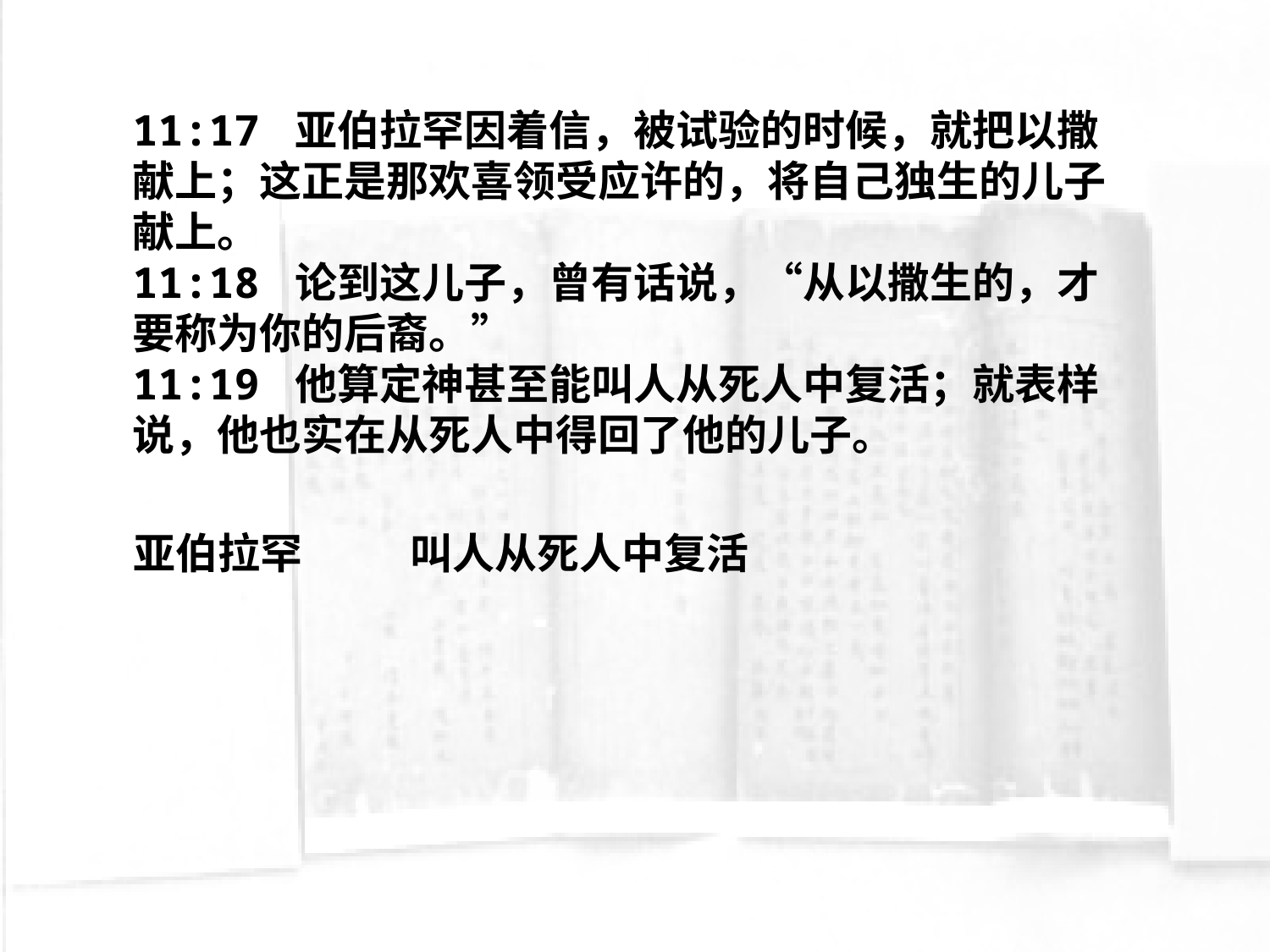

11:17 亚伯拉罕因着信，被试验的时候，就把以撒献上；这正是那欢喜领受应许的，将自己独生的儿子献上。
11:18 论到这儿子，曾有话说，“从以撒生的，才要称为你的后裔。”
11:19 他算定神甚至能叫人从死人中复活；就表样说，他也实在从死人中得回了他的儿子。
亚伯拉罕
叫人从死人中复活